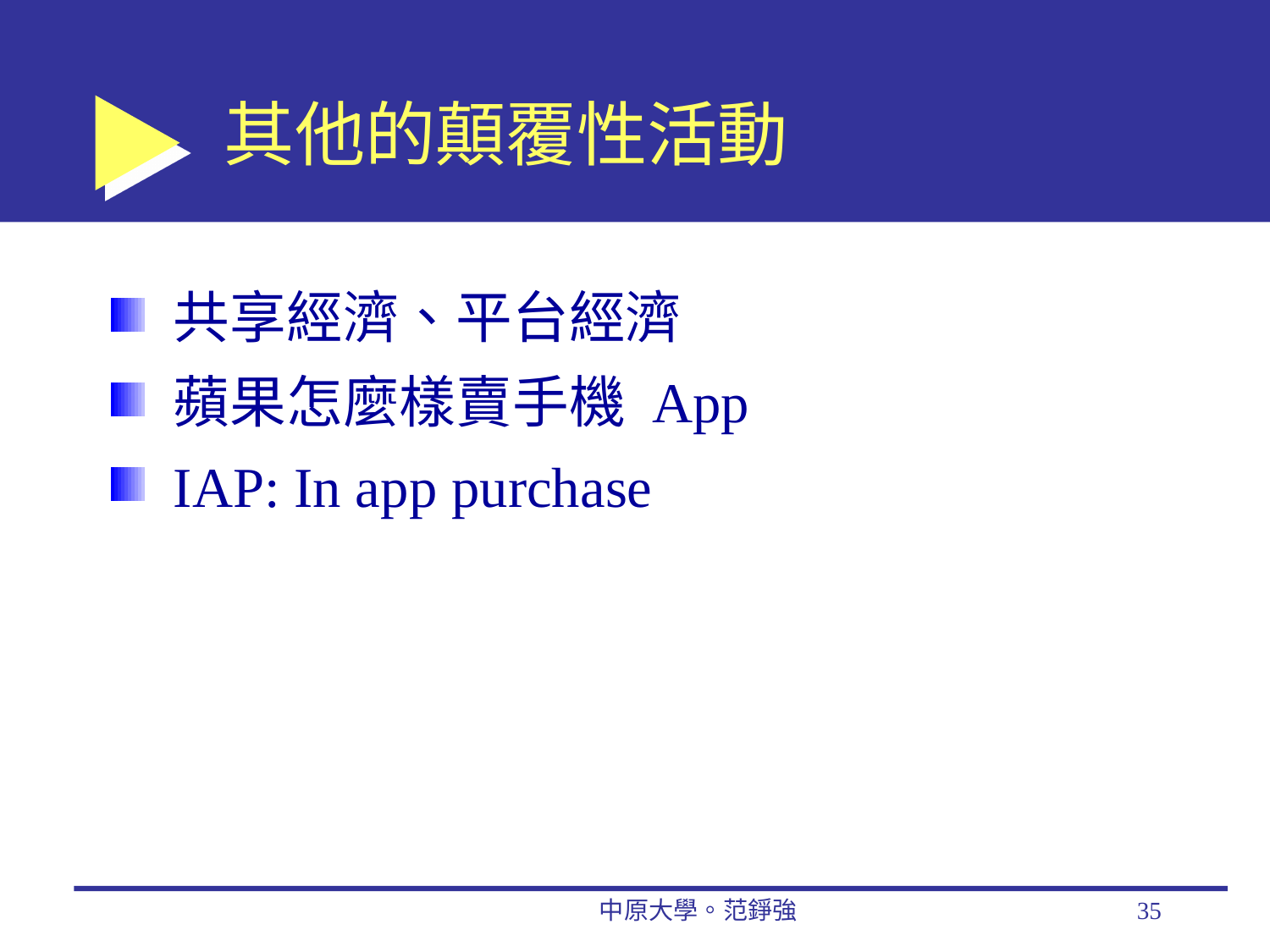

# 其他的顛覆性活動
共享經濟、平台經濟
蘋果怎麼樣賣手機 App
IAP: In app purchase
中原大學。范錚強
35